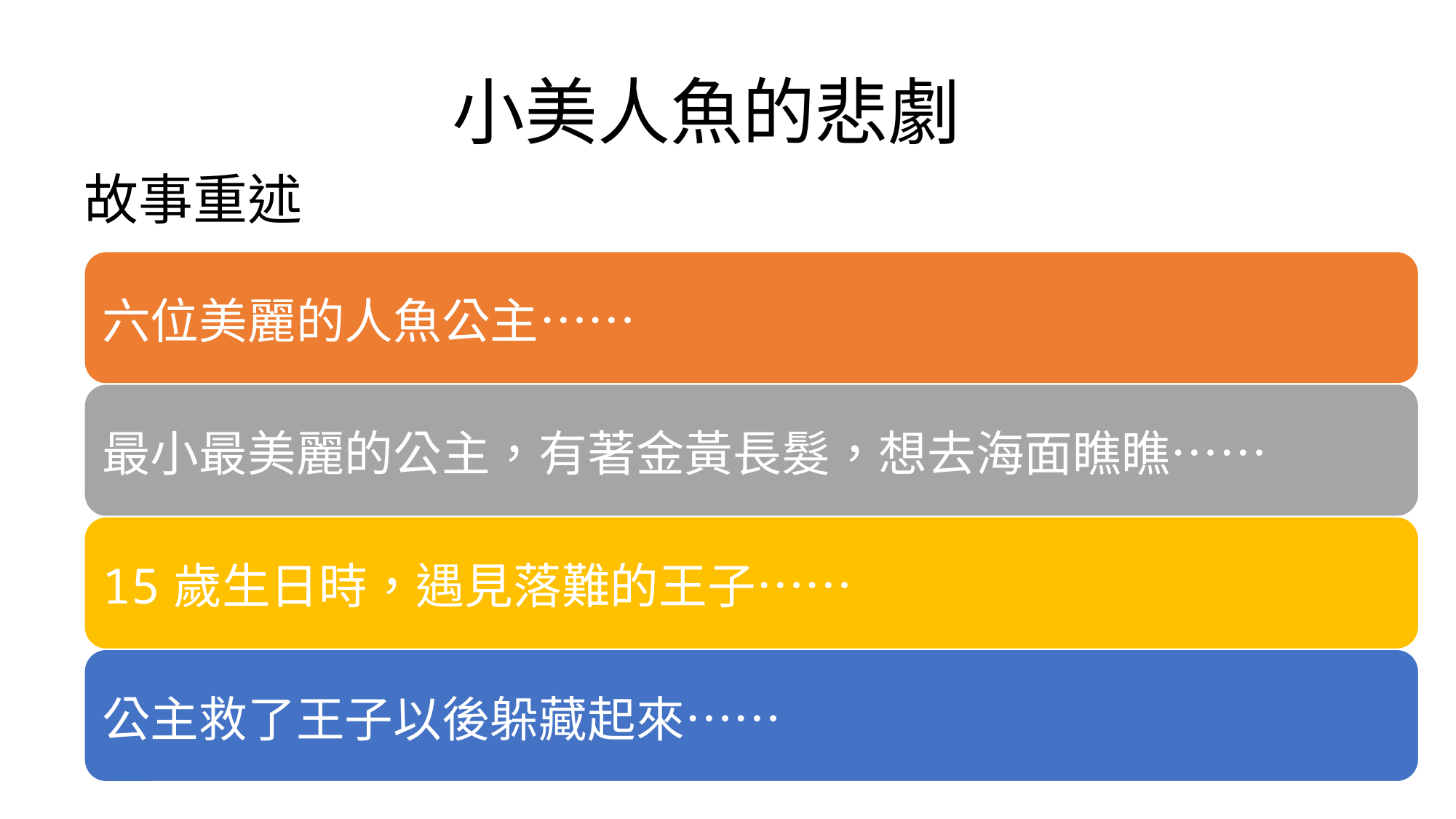

小美人魚的悲劇
故事重述
六位美麗的人魚公主……
最小最美麗的公主，有著金黃長髮，想去海面瞧瞧……
15歲生日時，遇見落難的王子……
公主救了王子以後躲藏起來……